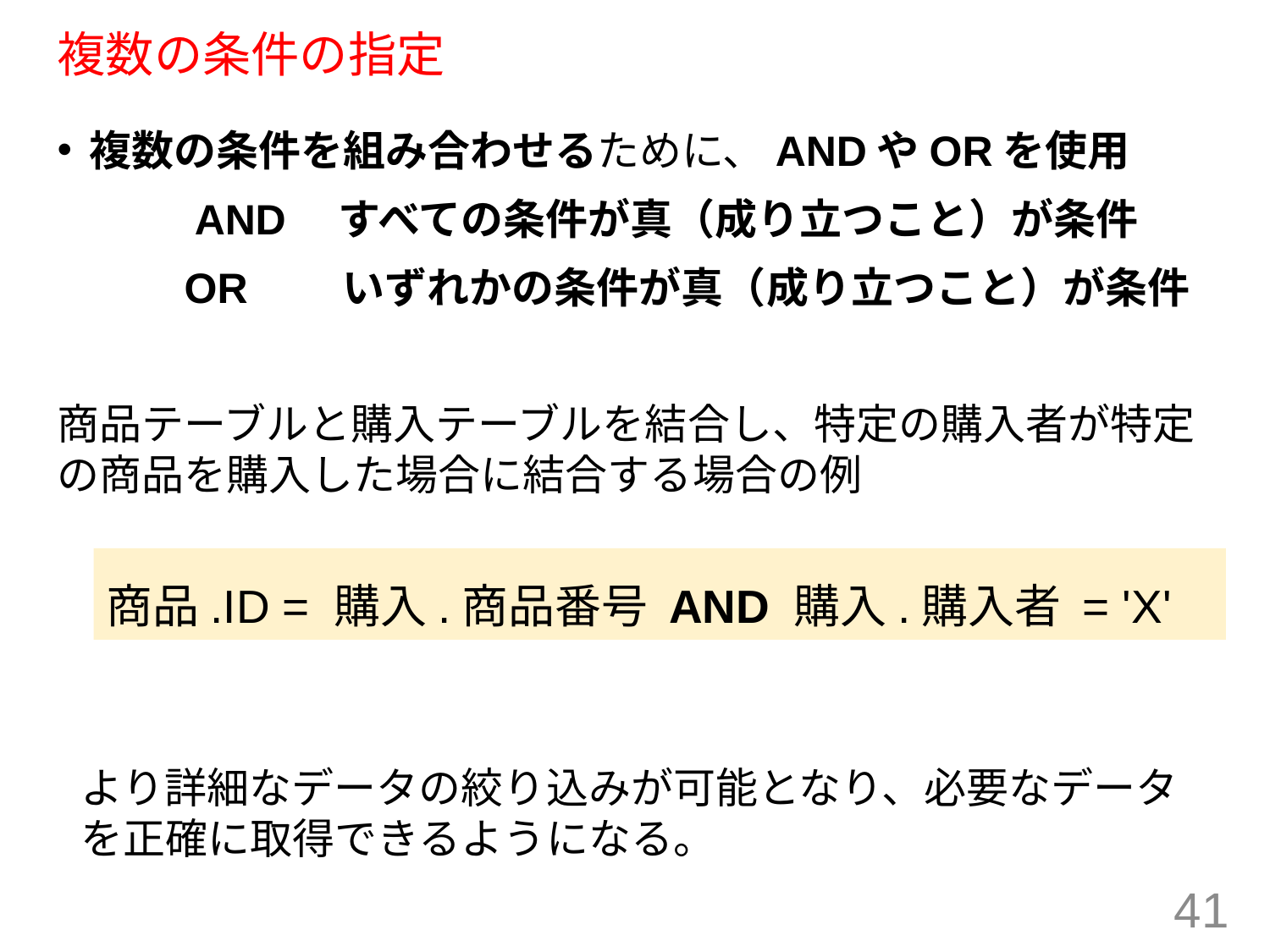

# 複数の条件の指定
複数の条件を組み合わせるために、ANDやORを使用
　　　AND　すべての条件が真（成り立つこと）が条件
	OR　　いずれかの条件が真（成り立つこと）が条件

商品テーブルと購入テーブルを結合し、特定の購入者が特定の商品を購入した場合に結合する場合の例
商品.ID = 購入.商品番号 AND 購入.購入者 = 'X'

より詳細なデータの絞り込みが可能となり、必要なデータを正確に取得できるようになる。
41